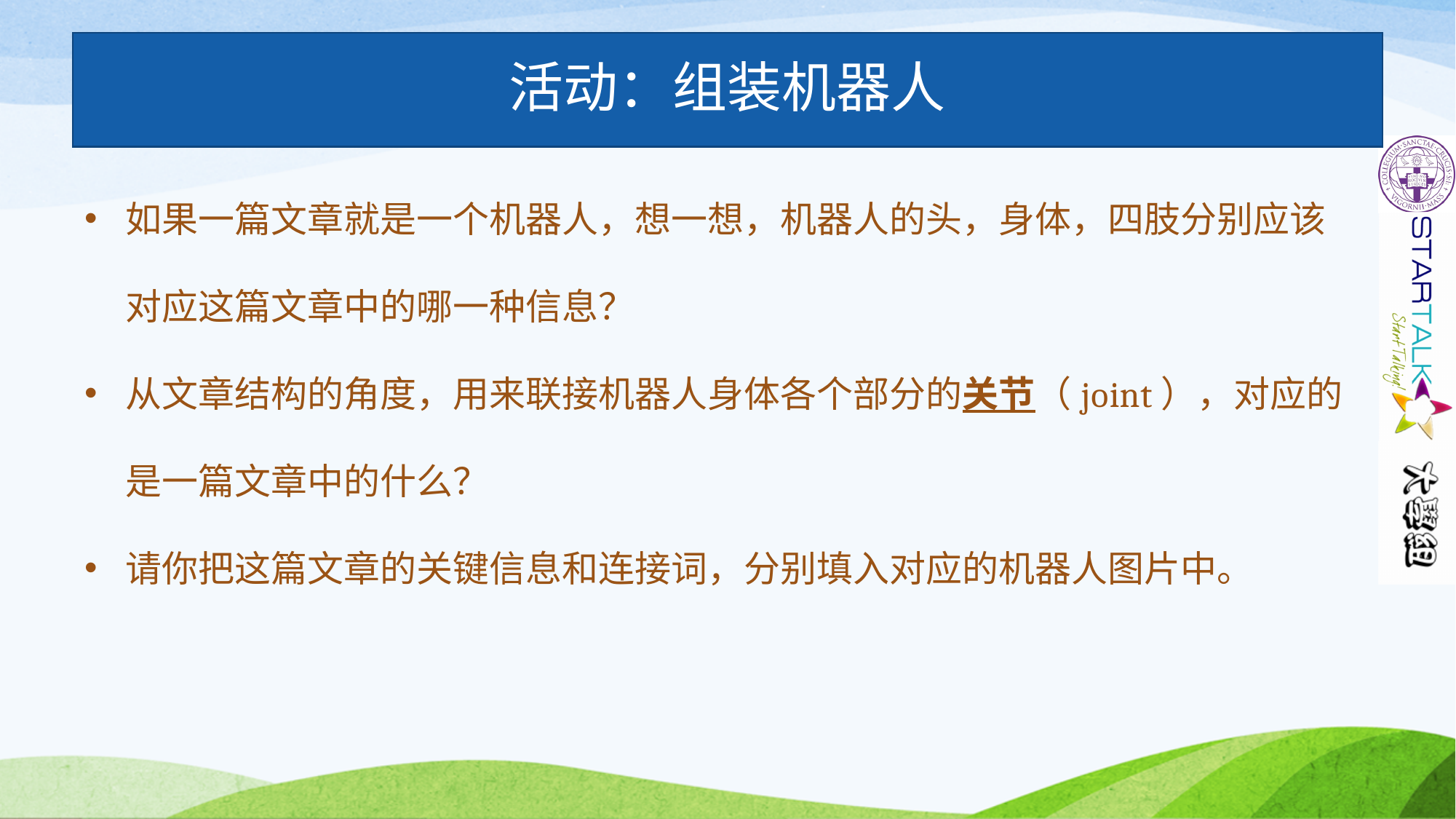

# 活动：组装机器人
如果一篇文章就是一个机器人，想一想，机器人的头，身体，四肢分别应该对应这篇文章中的哪一种信息？
从文章结构的角度，用来联接机器人身体各个部分的关节（joint），对应的是一篇文章中的什么？
请你把这篇文章的关键信息和连接词，分别填入对应的机器人图片中。